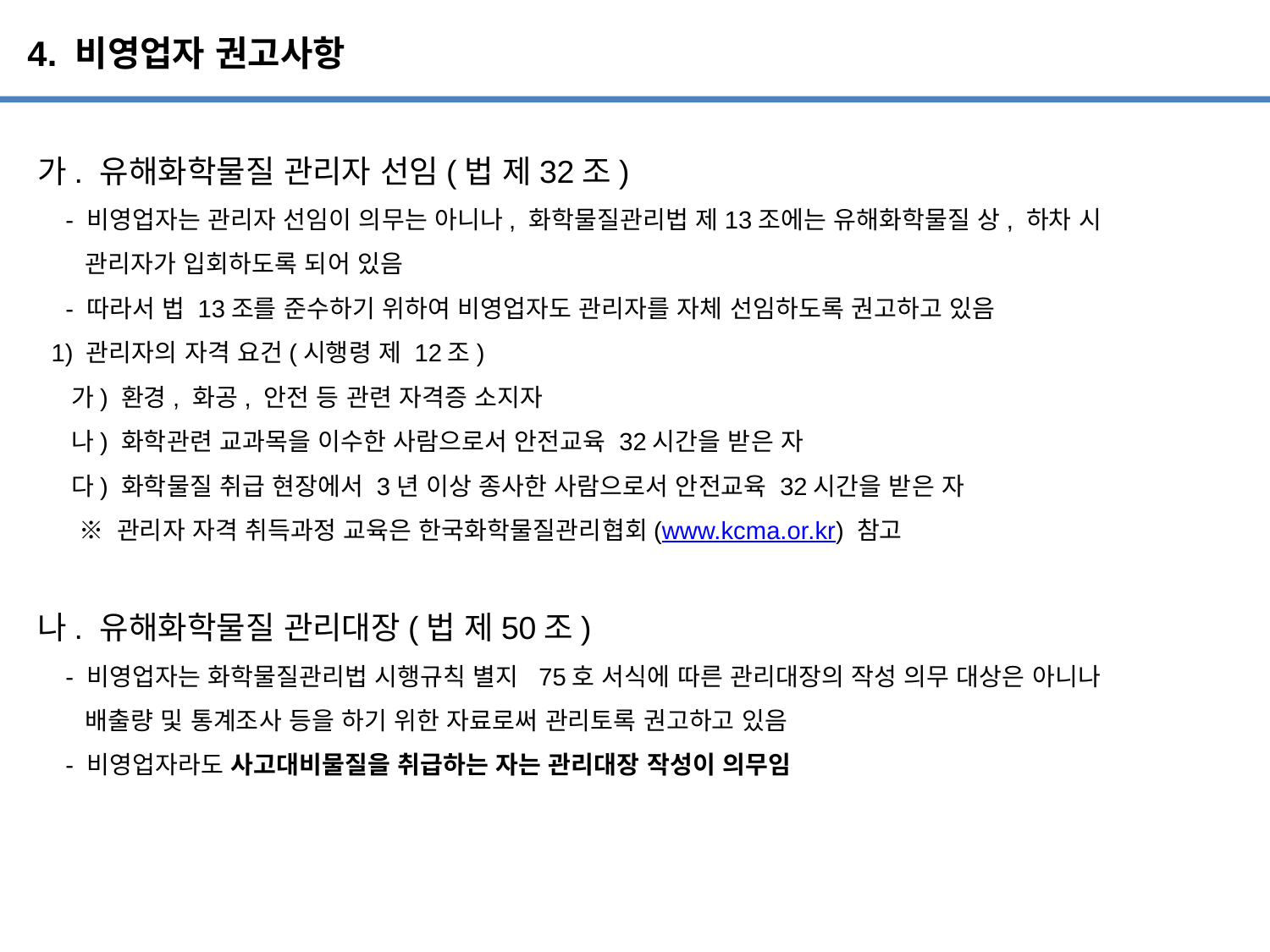

4. 비영업자 권고사항

가. 유해화학물질 관리자 선임(법 제32조)
    - 비영업자는 관리자 선임이 의무는 아니나, 화학물질관리법 제13조에는 유해화학물질 상, 하차 시
      관리자가 입회하도록 되어 있음
    - 따라서 법 13조를 준수하기 위하여 비영업자도 관리자를 자체 선임하도록 권고하고 있음
  1) 관리자의 자격 요건(시행령 제 12조)
    가) 환경, 화공, 안전 등 관련 자격증 소지자
    나) 화학관련 교과목을 이수한 사람으로서 안전교육 32시간을 받은 자
    다) 화학물질 취급 현장에서 3년 이상 종사한 사람으로서 안전교육 32시간을 받은 자
      ※ 관리자 자격 취득과정 교육은 한국화학물질관리협회(www.kcma.or.kr) 참고

나. 유해화학물질 관리대장(법 제50조)
    - 비영업자는 화학물질관리법 시행규칙 별지  75호 서식에 따른 관리대장의 작성 의무 대상은 아니나
      배출량 및 통계조사 등을 하기 위한 자료로써 관리토록 권고하고 있음
    - 비영업자라도 사고대비물질을 취급하는 자는 관리대장 작성이 의무임